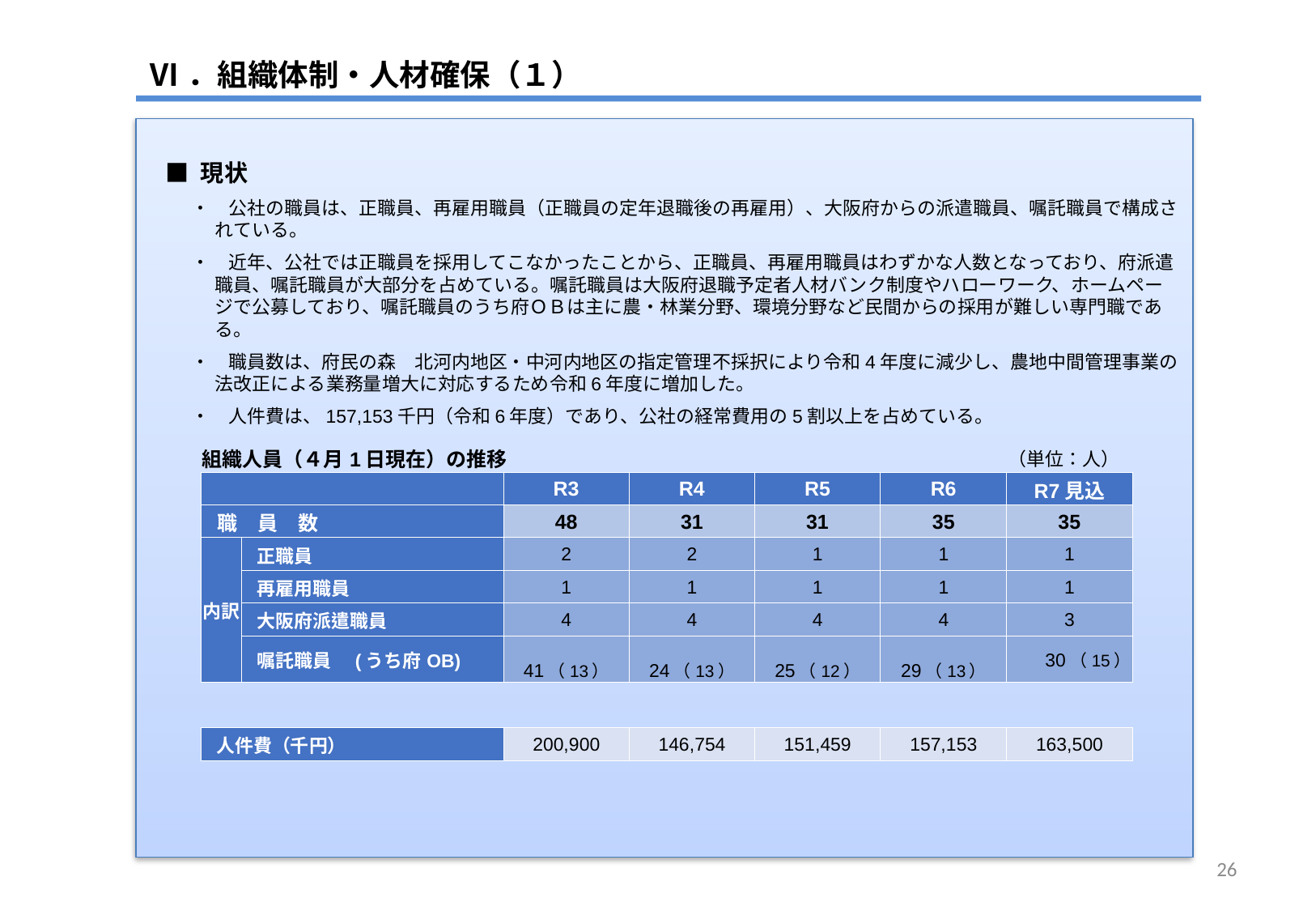

Ⅵ．組織体制・人材確保（１）

■ 現状
・　公社の職員は、正職員、再雇用職員（正職員の定年退職後の再雇用）、大阪府からの派遣職員、嘱託職員で構成されている。
・　近年、公社では正職員を採用してこなかったことから、正職員、再雇用職員はわずかな人数となっており、府派遣職員、嘱託職員が大部分を占めている。嘱託職員は大阪府退職予定者人材バンク制度やハローワーク、ホームページで公募しており、嘱託職員のうち府ＯＢは主に農・林業分野、環境分野など民間からの採用が難しい専門職である。
・　職員数は、府民の森　北河内地区・中河内地区の指定管理不採択により令和4年度に減少し、農地中間管理事業の法改正による業務量増大に対応するため令和6年度に増加した。
・　人件費は、157,153千円（令和6年度）であり、公社の経常費用の5割以上を占めている。

|  | 組織人員（４月1日現在）の推移 |  |  |  |  |  |  |  |  |  | （単位：人） |  |
| --- | --- | --- | --- | --- | --- | --- | --- | --- | --- | --- | --- | --- |
|  |  |  | R3 |  | R4 |  | R5 |  | R6 |  | R7見込 |  |
|  | 職　員　数 |  | 48 |  | 31 |  | 31 |  | 35 |  | 35 |  |
|  | 内訳 | 正職員 | 2 |  | 2 |  | 1 |  | 1 |  | 1 |  |
|  |  | 再雇用職員 | 1 |  | 1 |  | 1 |  | 1 |  | 1 |  |
|  |  | 大阪府派遣職員 | 4 |  | 4 |  | 4 |  | 4 |  | 3 |  |
|  |  | 嘱託職員　(うち府OB) | 41（13） |  | 24（13） |  | 25（12） |  | 29（13） |  | 30（15） |  |
|  |  |  |  |  |  |  |  |  |  |  |  |  |
|  |  |  |  |  |  |  |  |  |  |  |  |  |
|  | 人件費（千円） |  | 200,900 |  | 146,754 |  | 151,459 |  | 157,153 |  | 163,500 |  |
26